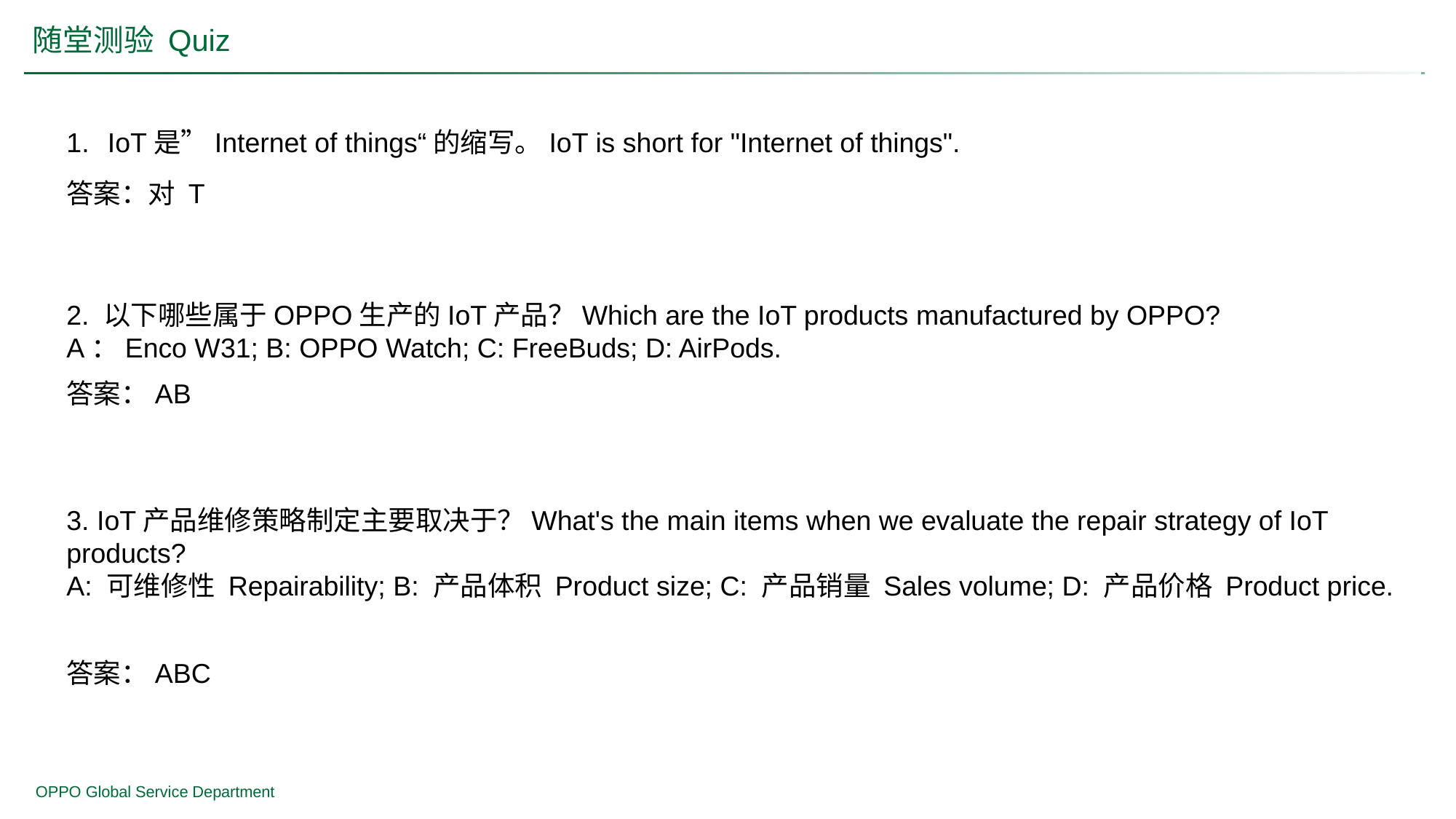

# 随堂测验 Quiz
IoT是”Internet of things“的缩写。IoT is short for "Internet of things".
答案：对 T
2. 以下哪些属于OPPO生产的IoT产品？Which are the IoT products manufactured by OPPO?
A：Enco W31; B: OPPO Watch; C: FreeBuds; D: AirPods.
答案：AB
3. IoT产品维修策略制定主要取决于？What's the main items when we evaluate the repair strategy of IoT products?
A: 可维修性 Repairability; B: 产品体积 Product size; C: 产品销量 Sales volume; D: 产品价格 Product price.
答案：ABC